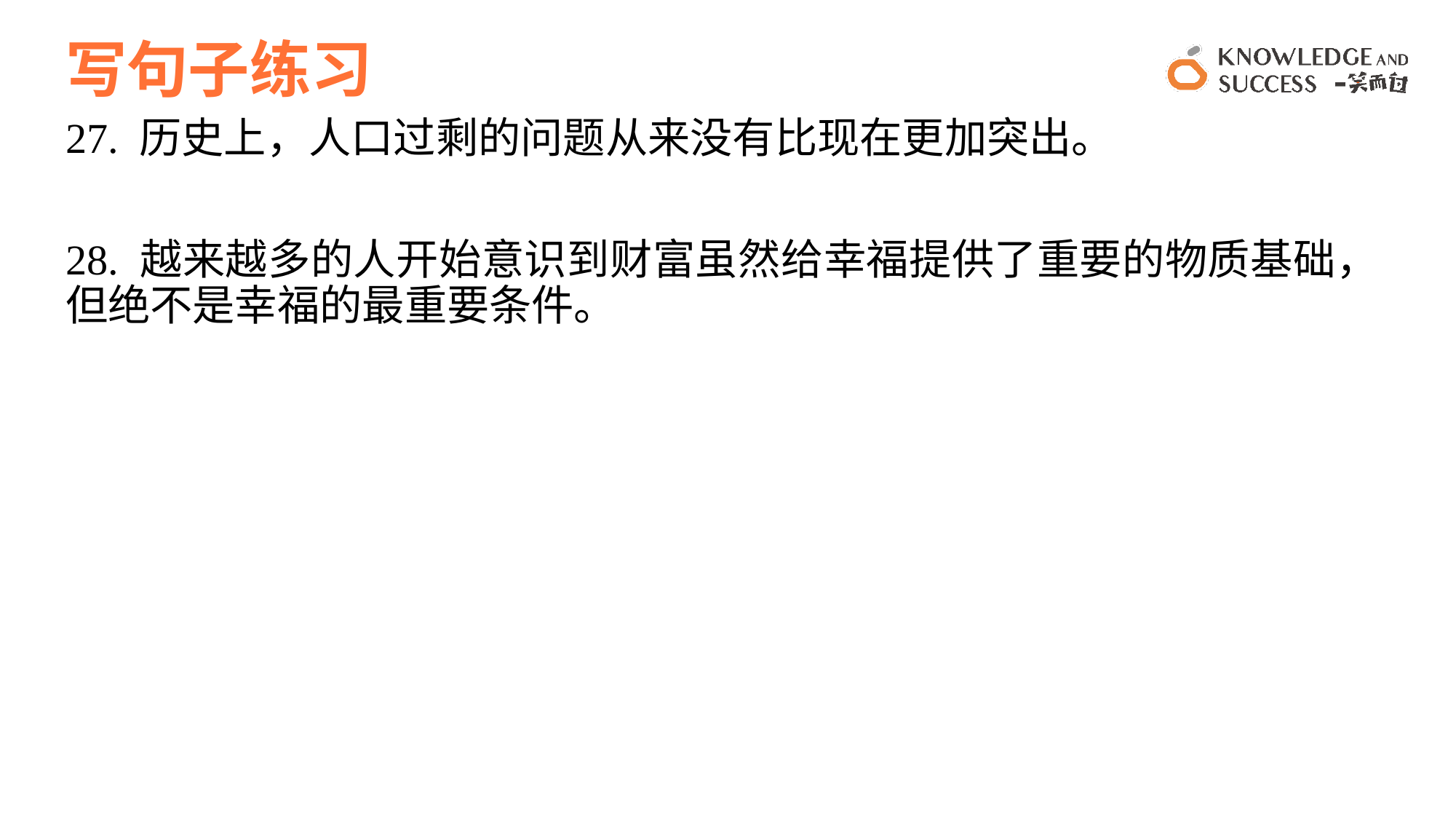

# 写句子练习
27. 历史上，人口过剩的问题从来没有比现在更加突出。

28. 越来越多的人开始意识到财富虽然给幸福提供了重要的物质基础，但绝不是幸福的最重要条件。

18